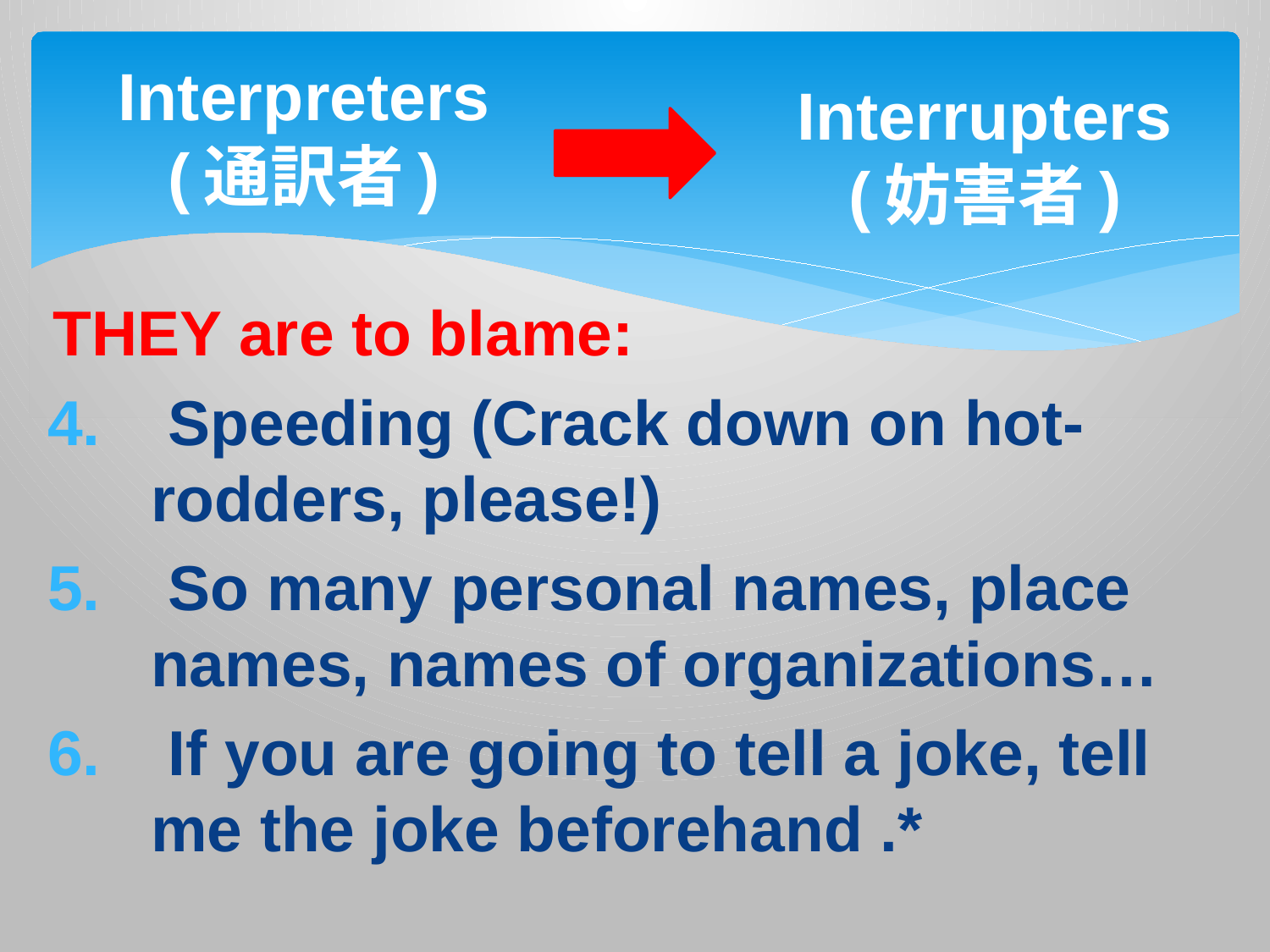

# Interpreters (通訳者)
Interrupters(妨害者)

THEY are to blame:

 Speeding (Crack down on hot-rodders, please!)
 So many personal names, place names, names of organizations…
 If you are going to tell a joke, tell me the joke beforehand .*